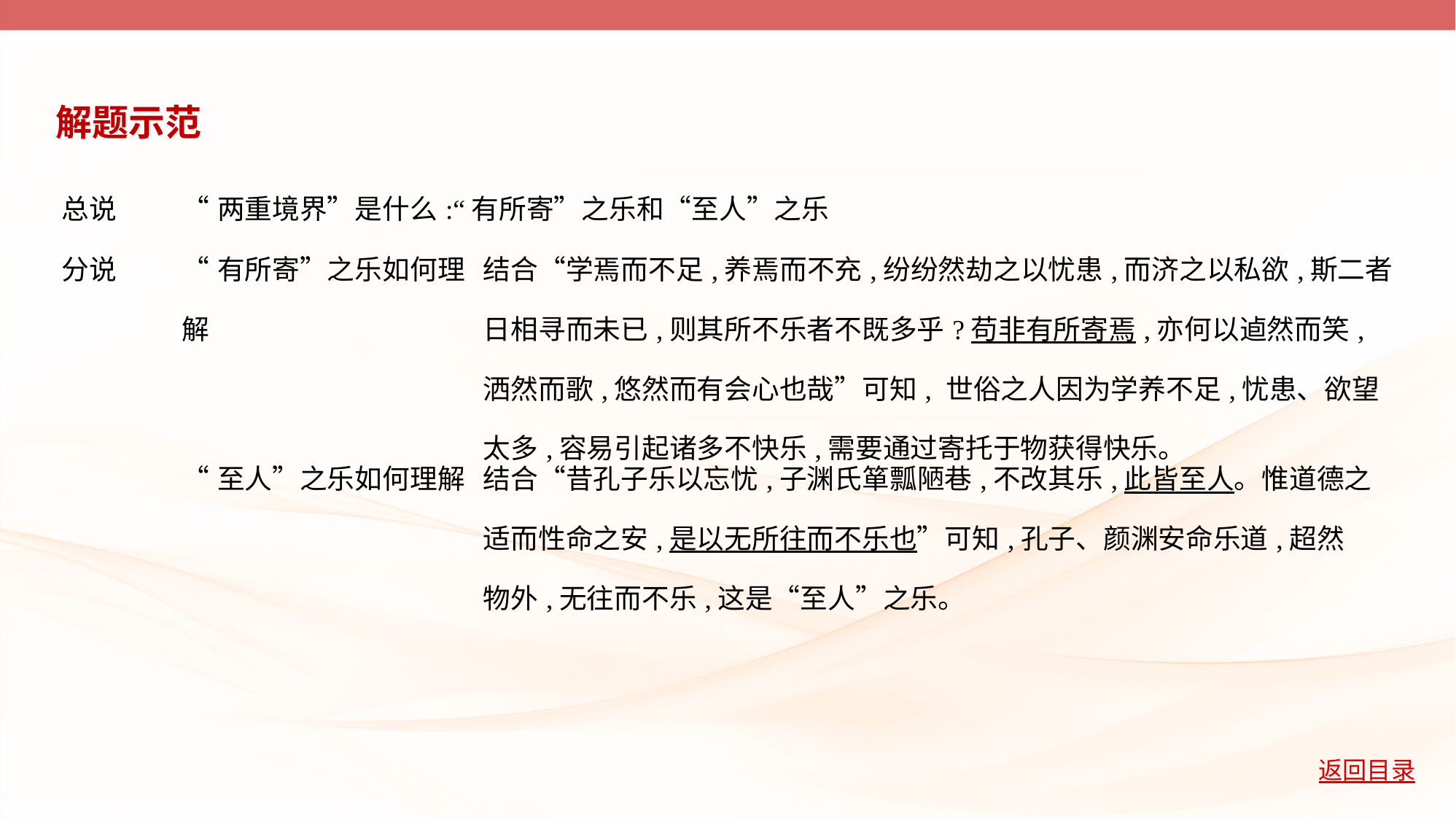

解题示范
| 总说 | “两重境界”是什么:“有所寄”之乐和“至人”之乐 |  |
| --- | --- | --- |
| 分说 | “有所寄”之乐如何理解 | 结合“学焉而不足,养焉而不充,纷纷然劫之以忧患,而济之以私欲,斯二者 日相寻而未已,则其所不乐者不既多乎?苟非有所寄焉,亦何以逌然而笑, 洒然而歌,悠然而有会心也哉”可知, 世俗之人因为学养不足,忧患、欲望 太多,容易引起诸多不快乐,需要通过寄托于物获得快乐。 |
|  | “至人”之乐如何理解 | 结合“昔孔子乐以忘忧,子渊氏箪瓢陋巷,不改其乐,此皆至人。惟道德之 适而性命之安,是以无所往而不乐也”可知,孔子、颜渊安命乐道,超然 物外,无往而不乐,这是“至人”之乐。 |